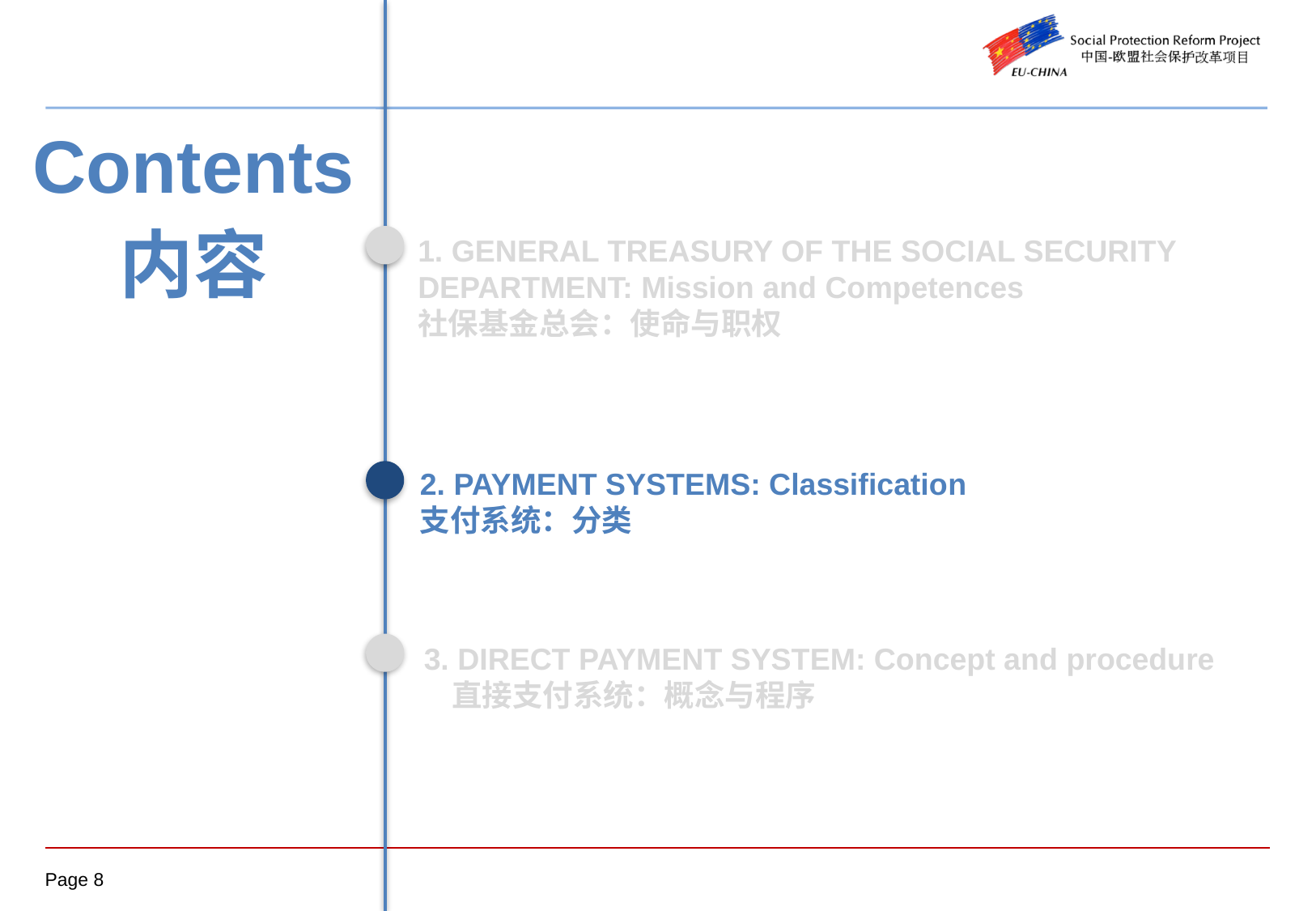

Contents
内容

1. GENERAL TREASURY OF THE SOCIAL SECURITY DEPARTMENT: Mission and Competences
社保基金总会：使命与职权
2. PAYMENT SYSTEMS: Classification
支付系统：分类

3. DIRECT PAYMENT SYSTEM: Concept and procedure
   直接支付系统：概念与程序